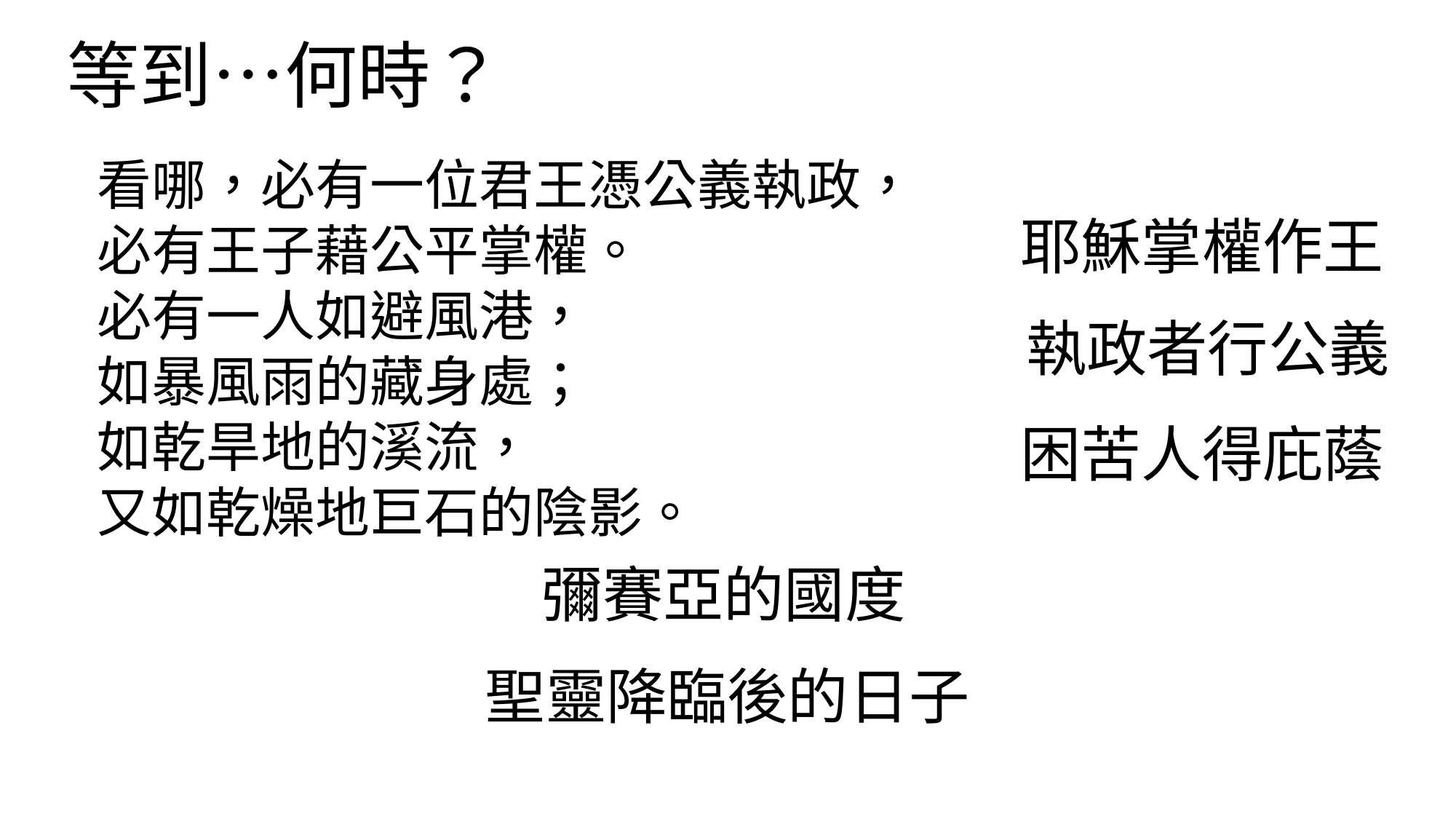

等到…何時？
看哪，必有一位君王憑公義執政，
必有王子藉公平掌權。
必有一人如避風港，
如暴風雨的藏身處；
如乾旱地的溪流，
又如乾燥地巨石的陰影。
耶穌掌權作王
執政者行公義
困苦人得庇蔭
彌賽亞的國度
聖靈降臨後的日子